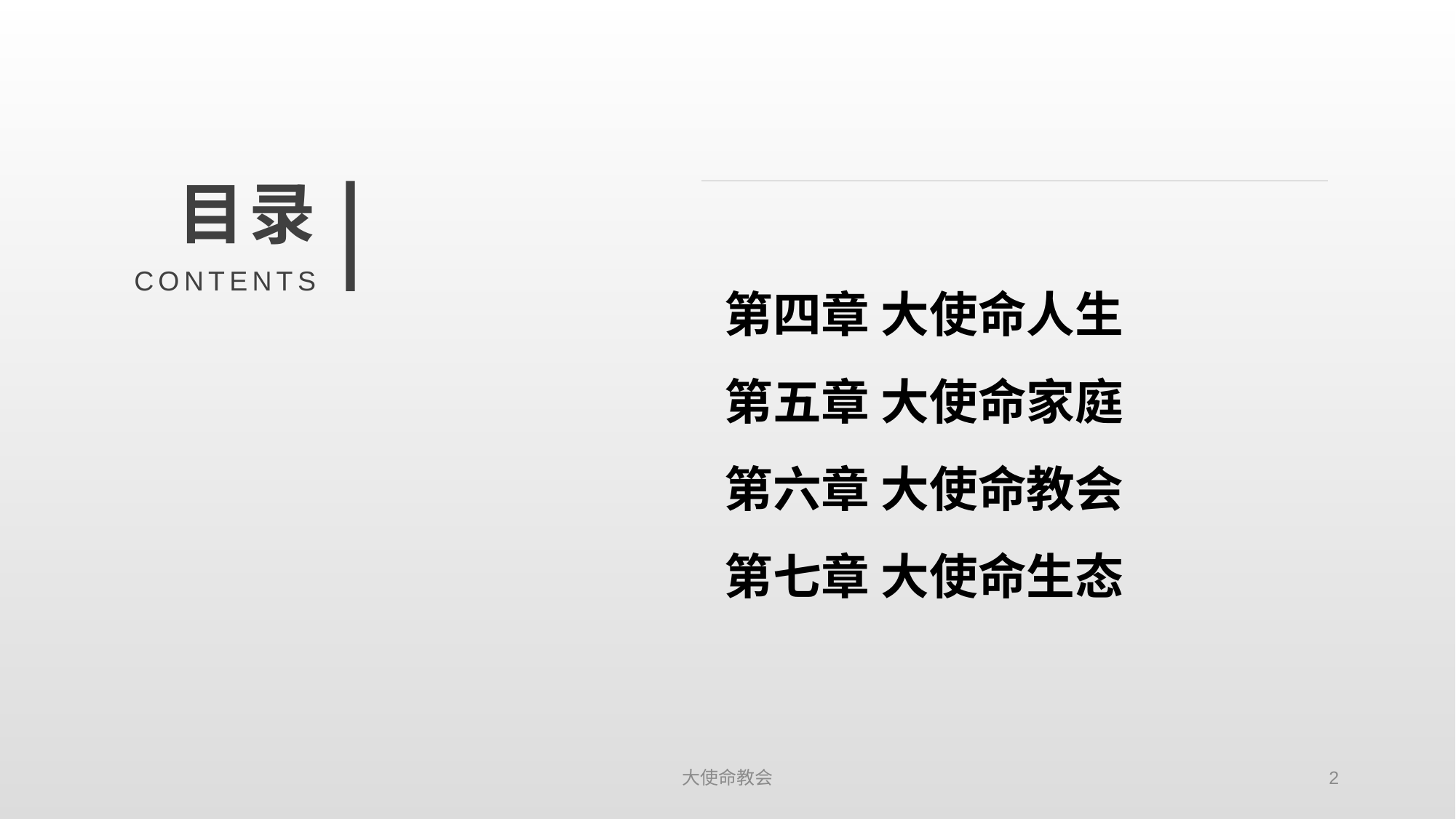

目录

第四章 大使命人生
第五章 大使命家庭
第六章 大使命教会
第七章 大使命生态

CONTENTS
大使命教会
2